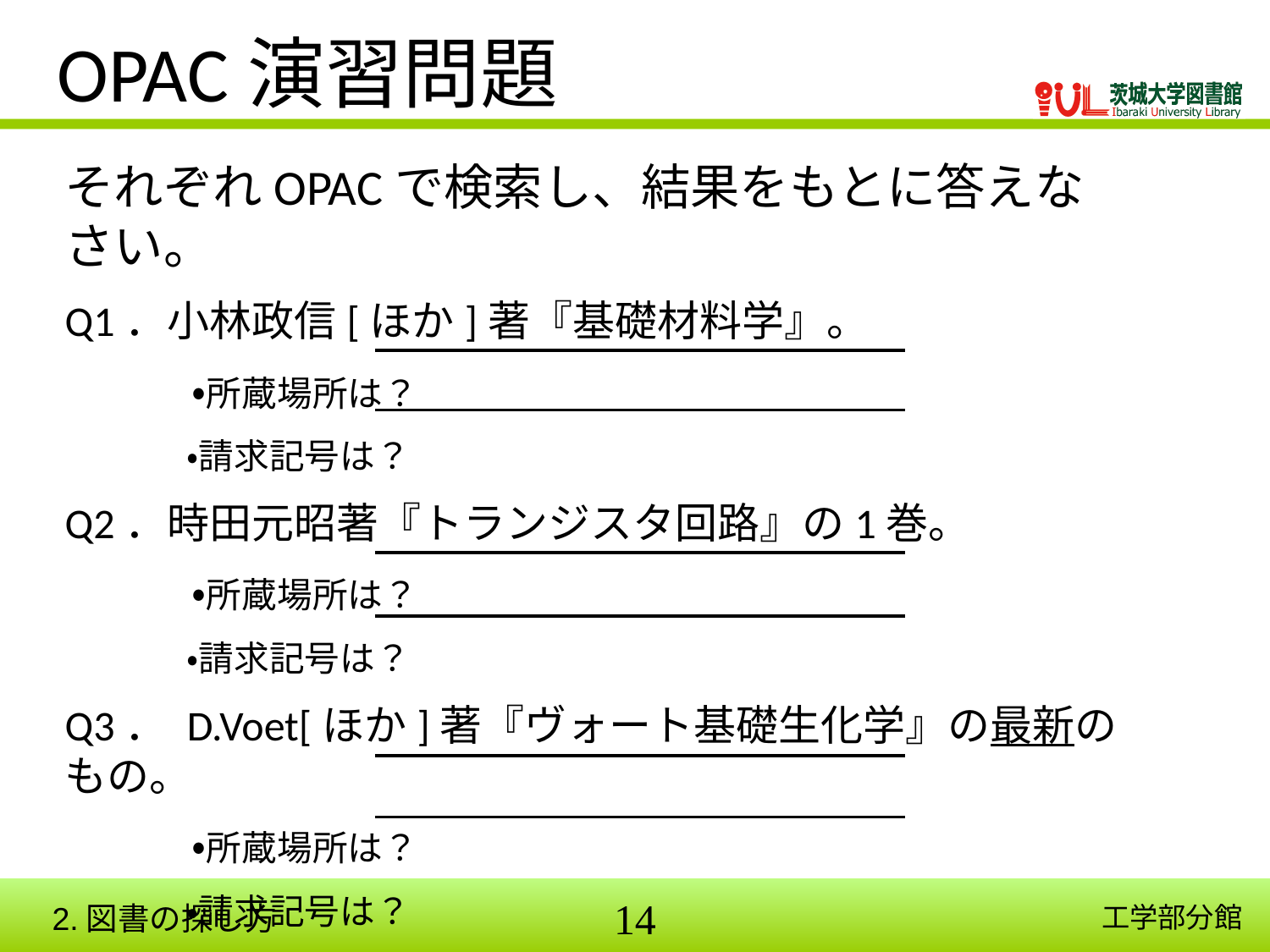

OPAC演習問題
それぞれOPACで検索し、結果をもとに答えなさい。
Q1．小林政信[ほか]著『基礎材料学』。
　　　・所蔵場所は？
　　　  ・請求記号は？
Q2．時田元昭著『トランジスタ回路』の1巻。
　　　・所蔵場所は？
　　 　 ・請求記号は？
Q3． D.Voet[ほか]著『ヴォート基礎生化学』の最新のもの。
　　　・所蔵場所は？
　　 　 ・請求記号は？

2.図書の探し方
工学部分館